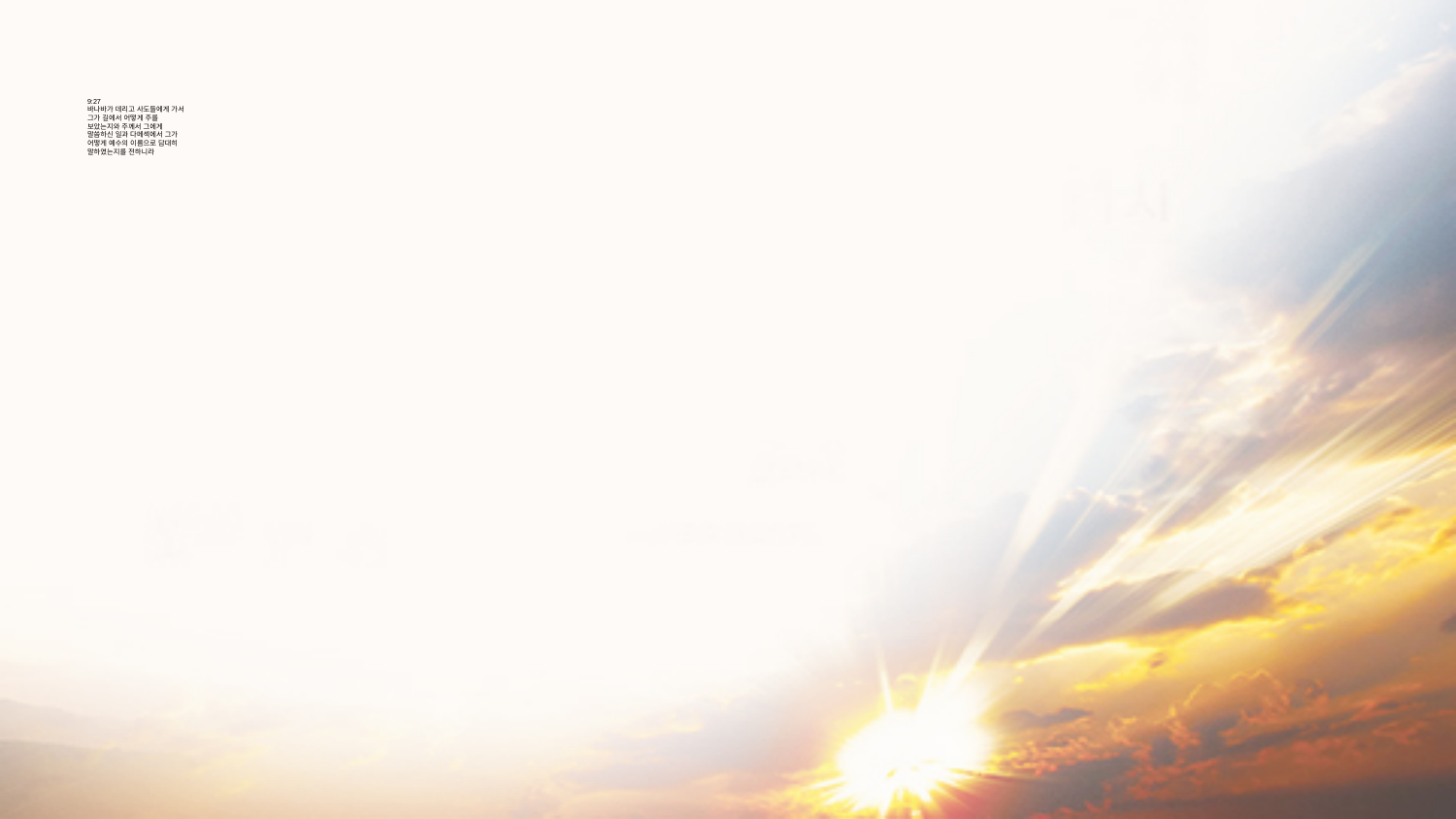

# 9:27 바나바가 데리고 사도들에게 가서 그가 길에서 어떻게 주를 보았는지와 주께서 그에게 말씀하신 일과 다메섹에서 그가 어떻게 예수의 이름으로 담대히 말하였는지를 전하니라